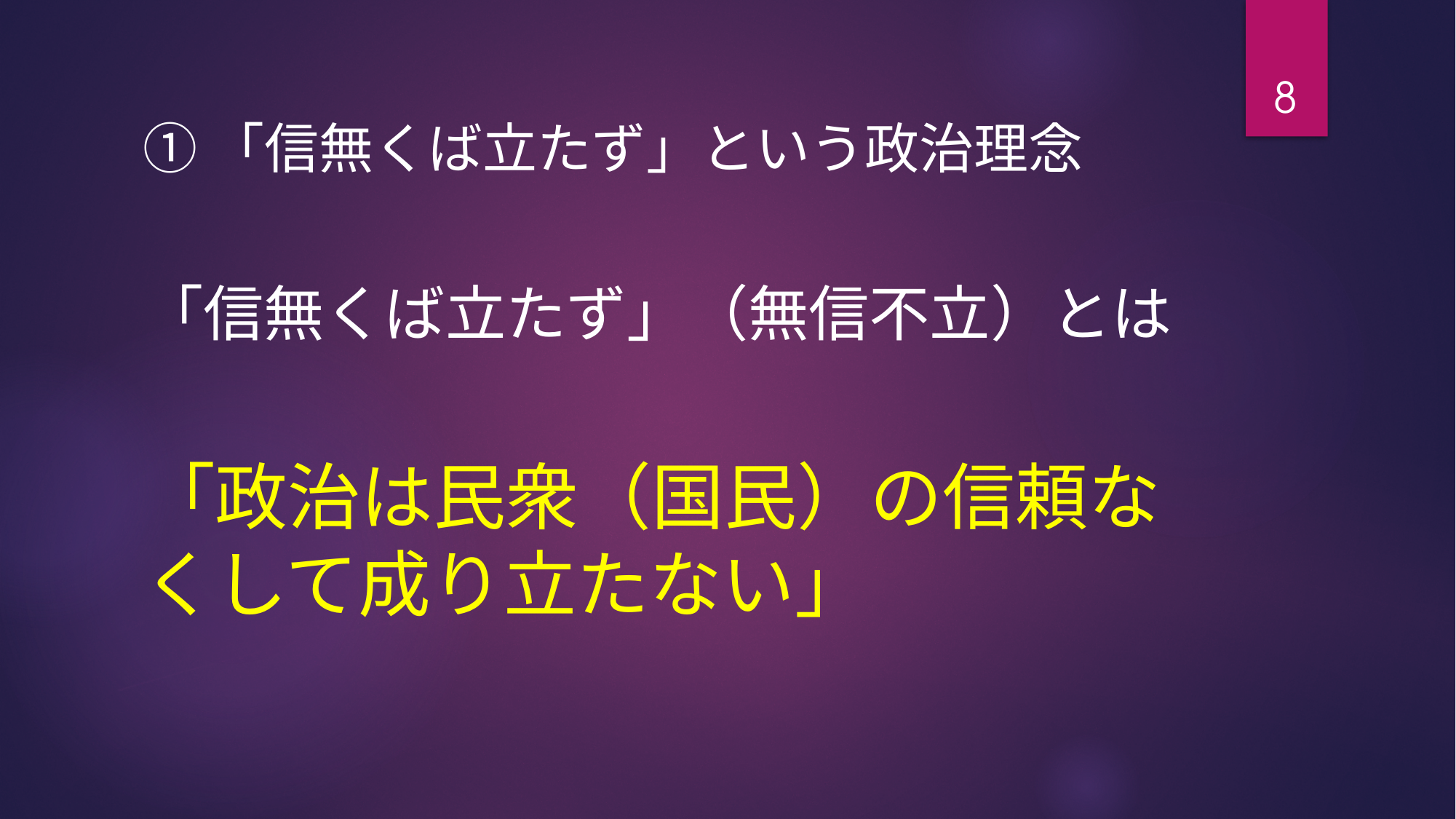

8
①「信無くば立たず」という政治理念

「信無くば立たず」（無信不立）とは

「政治は民衆（国民）の信頼なくして成り立たない」